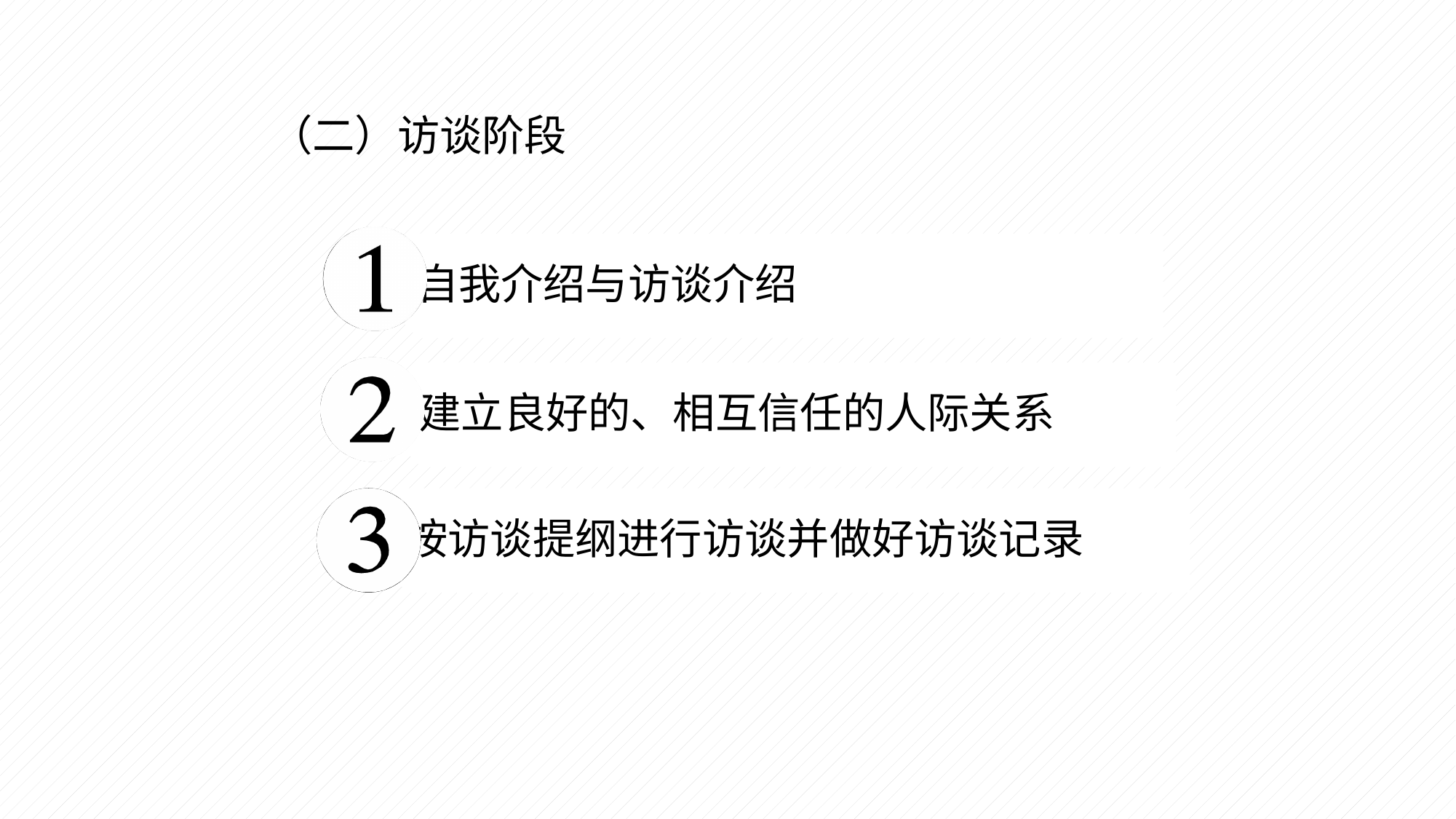

（二）访谈阶段
自我介绍与访谈介绍
建立良好的、相互信任的人际关系
按访谈提纲进行访谈并做好访谈记录